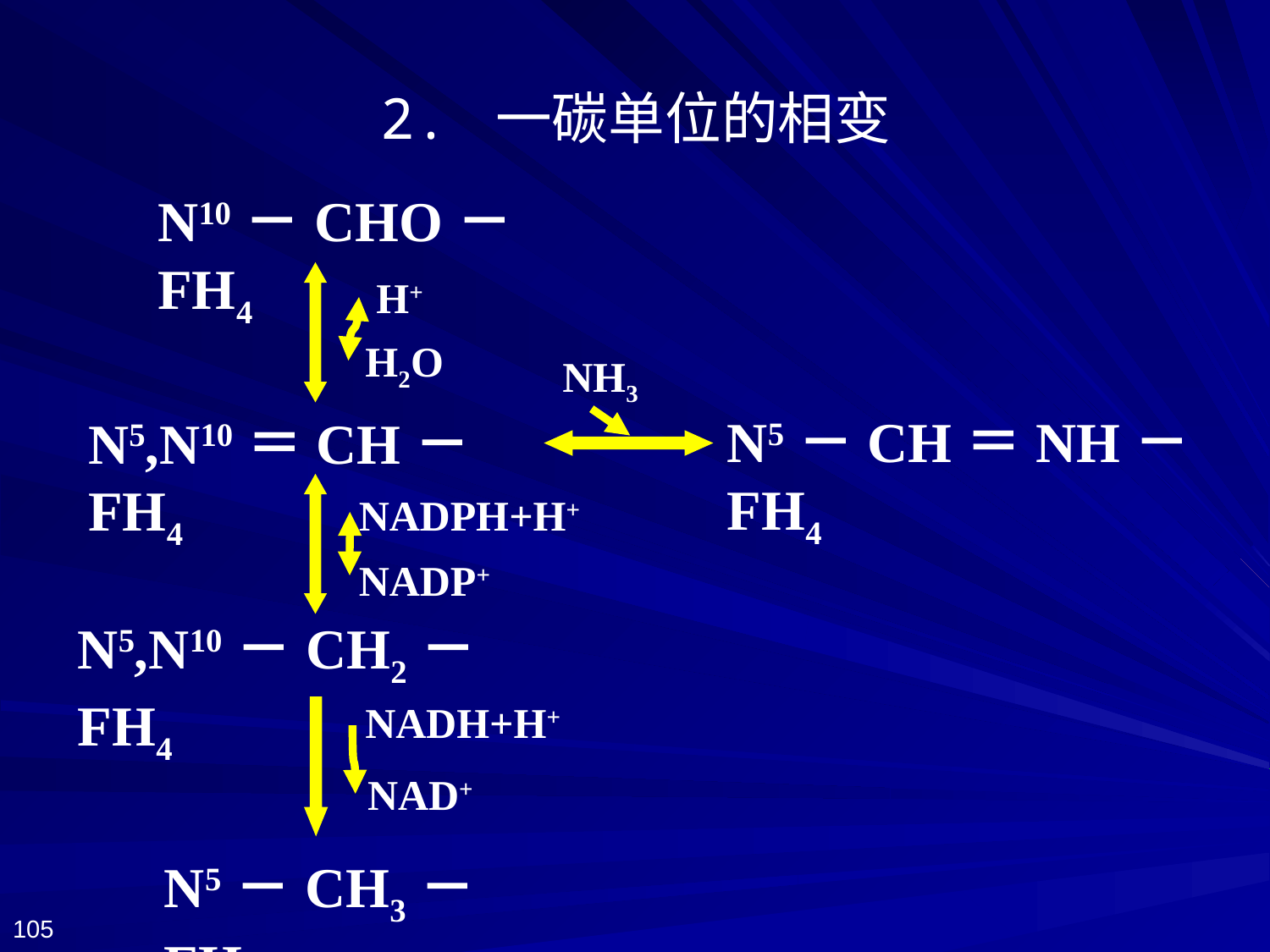

2. 一碳单位的相变
N10－CHO－FH4

H+
H2O
N5,N10＝CH－FH4
NH3

N5－CH＝NH－FH4

NADPH+H+
NADP+
N5,N10－CH2－FH4
NADH+H+

NAD+
N5－CH3－FH4
105